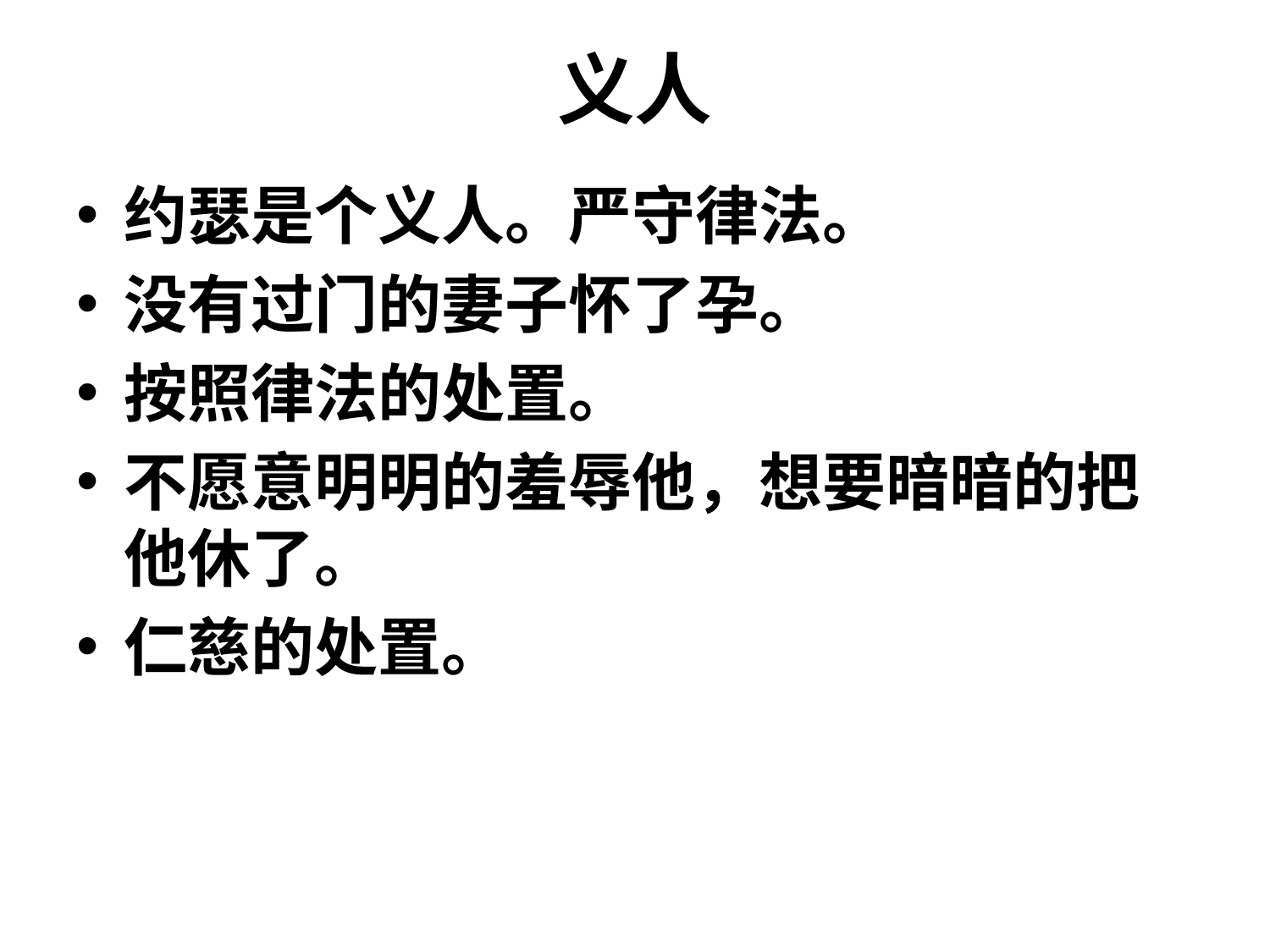

# 义人
约瑟是个义人。严守律法。
没有过门的妻子怀了孕。
按照律法的处置。
不愿意明明的羞辱他，想要暗暗的把他休了。
仁慈的处置。